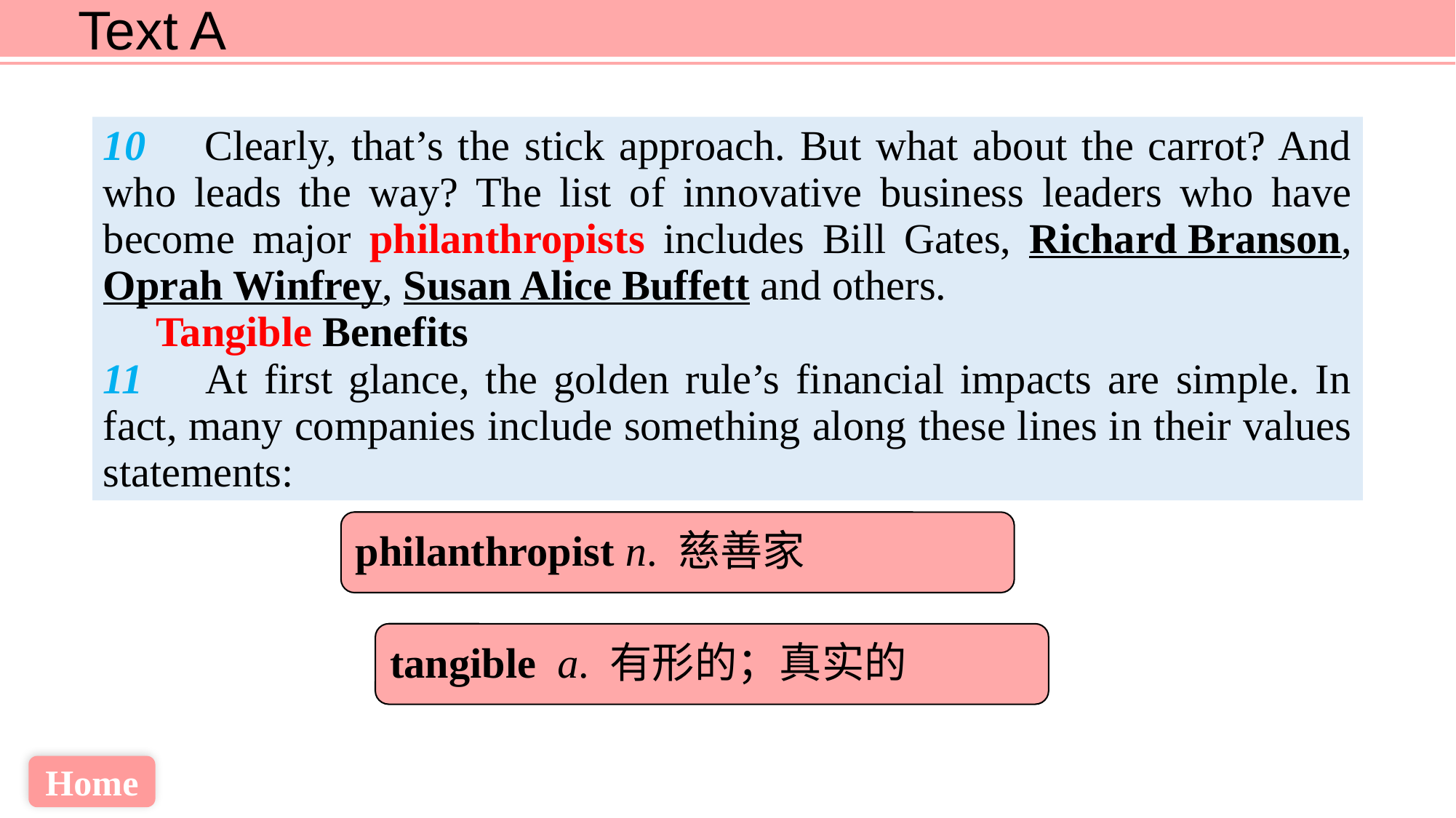

10    Clearly, that’s the stick approach. But what about the carrot? And who leads the way? The list of innovative business leaders who have become major philanthropists includes Bill Gates, Richard Branson, Oprah Winfrey, Susan Alice Buffett and others.
     Tangible Benefits
11    At first glance, the golden rule’s financial impacts are simple. In fact, many companies include something along these lines in their values statements:

philanthropist n. 慈善家
tangible  a. 有形的；真实的